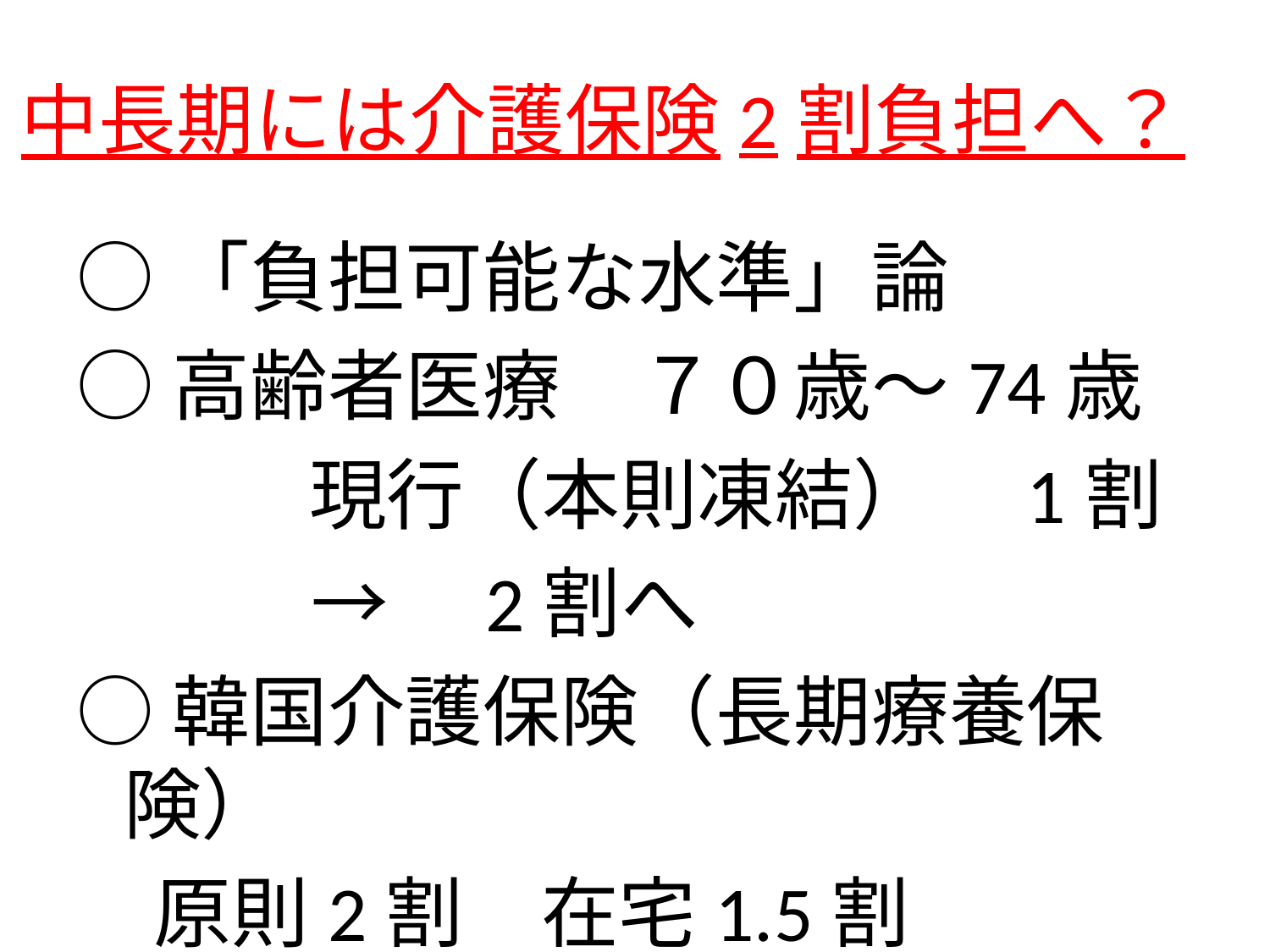

# 中長期には介護保険2割負担へ？
○「負担可能な水準」論
○高齢者医療　７０歳～74歳
　　　現行（本則凍結）　1割
        　→　2割へ
○韓国介護保険（長期療養保険）
　原則2割　在宅1.5割